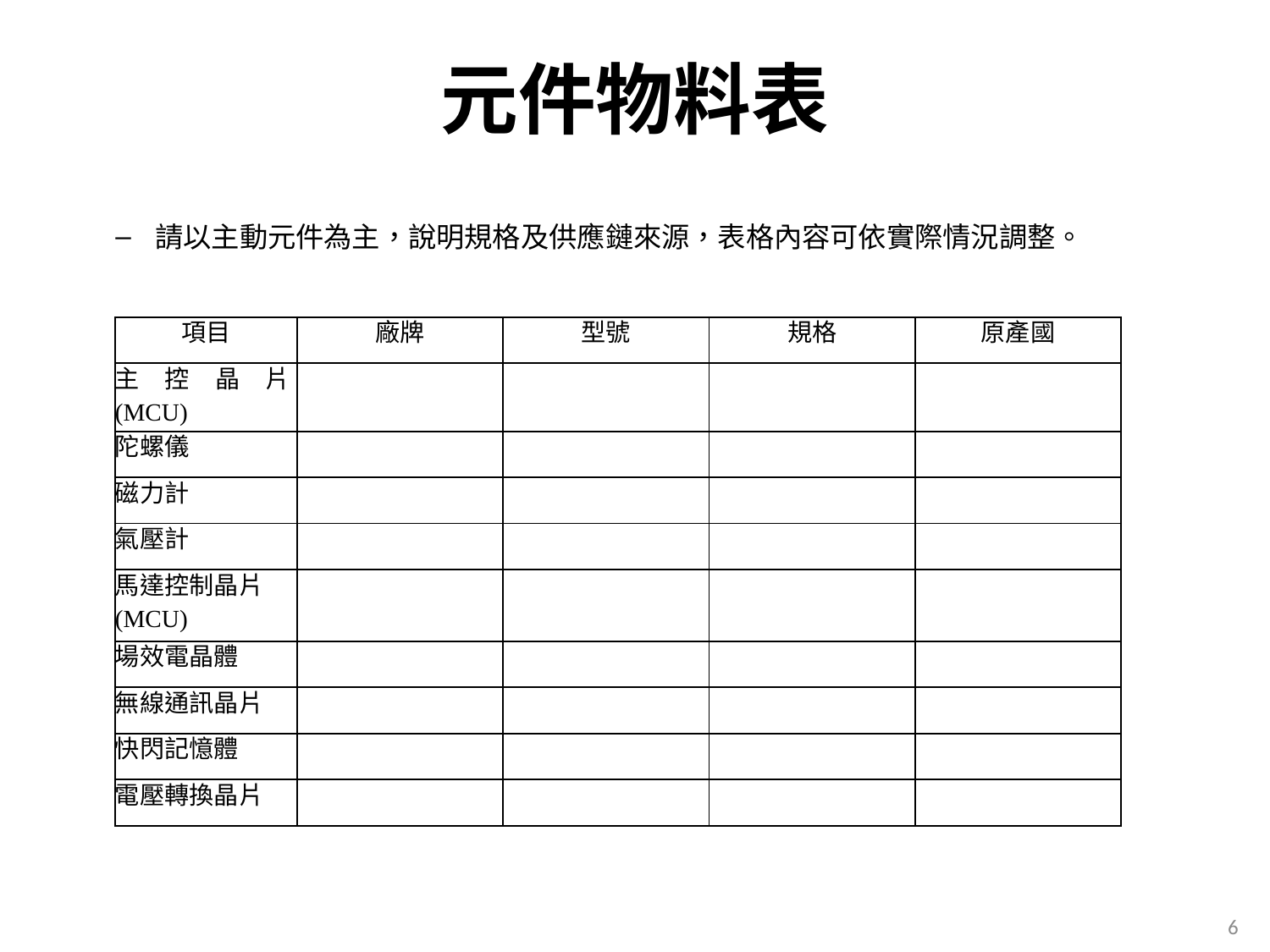

# 元件物料表
請以主動元件為主，說明規格及供應鏈來源，表格內容可依實際情況調整。
| 項目 | 廠牌 | 型號 | 規格 | 原產國 |
| --- | --- | --- | --- | --- |
| 主控晶片(MCU) |  |  |  |  |
| 陀螺儀 |  |  |  |  |
| 磁力計 |  |  |  |  |
| 氣壓計 |  |  |  |  |
| 馬達控制晶片(MCU) |  |  |  |  |
| 場效電晶體 |  |  |  |  |
| 無線通訊晶片 |  |  |  |  |
| 快閃記憶體 |  |  |  |  |
| 電壓轉換晶片 |  |  |  |  |
6